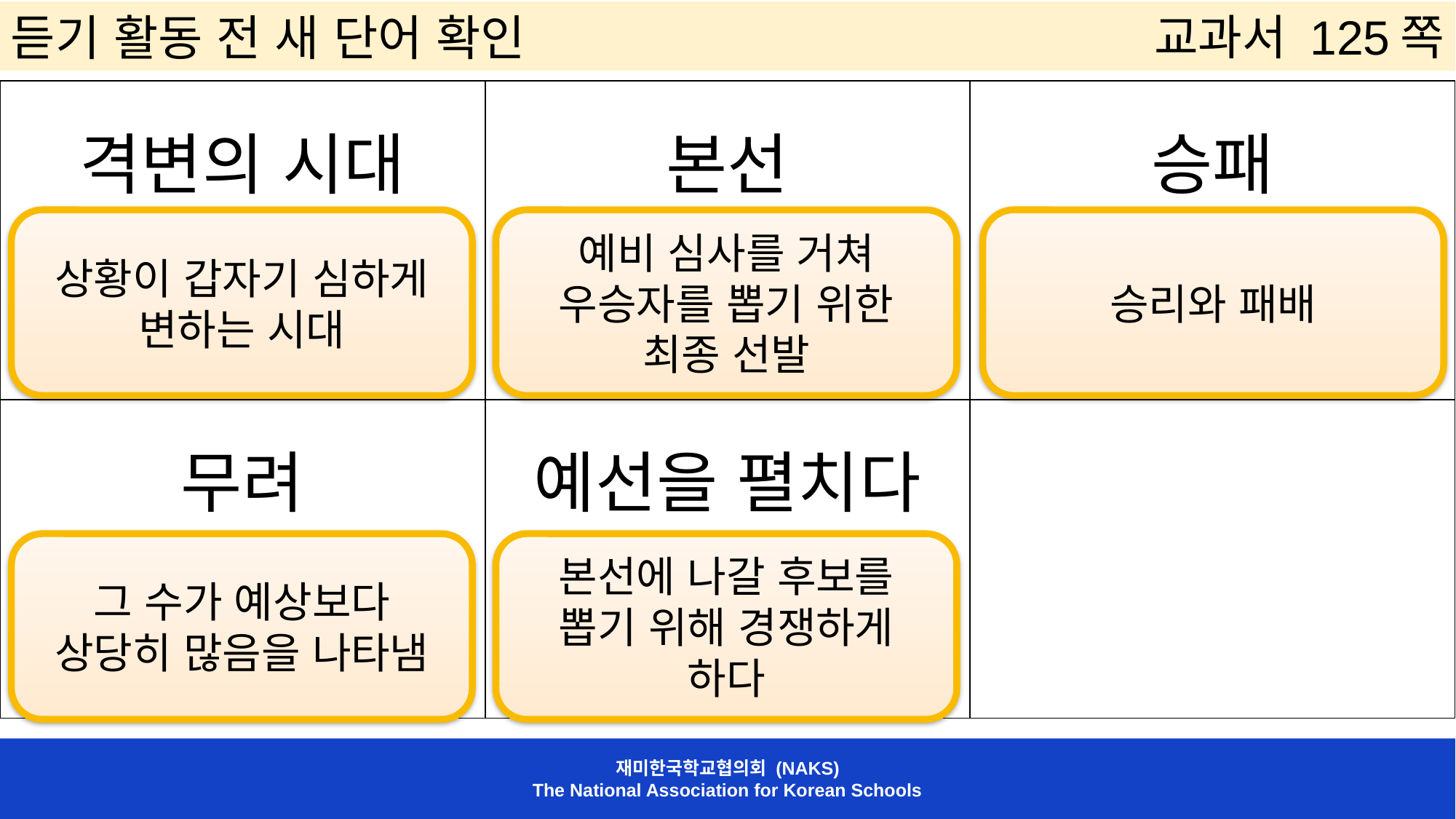

듣기 활동 전 새 단어 확인
교과서 125쪽
| 격변의 시대 | 본선 | 승패 |
| --- | --- | --- |
| 무려 | 예선을 펼치다 |  |
상황이 갑자기 심하게 변하는 시대
예비 심사를 거쳐 우승자를 뽑기 위한 최종 선발
승리와 패배
그 수가 예상보다 상당히 많음을 나타냄
본선에 나갈 후보를 뽑기 위해 경쟁하게 하다
재미한국학교협의회 (NAKS)
The National Association for Korean Schools